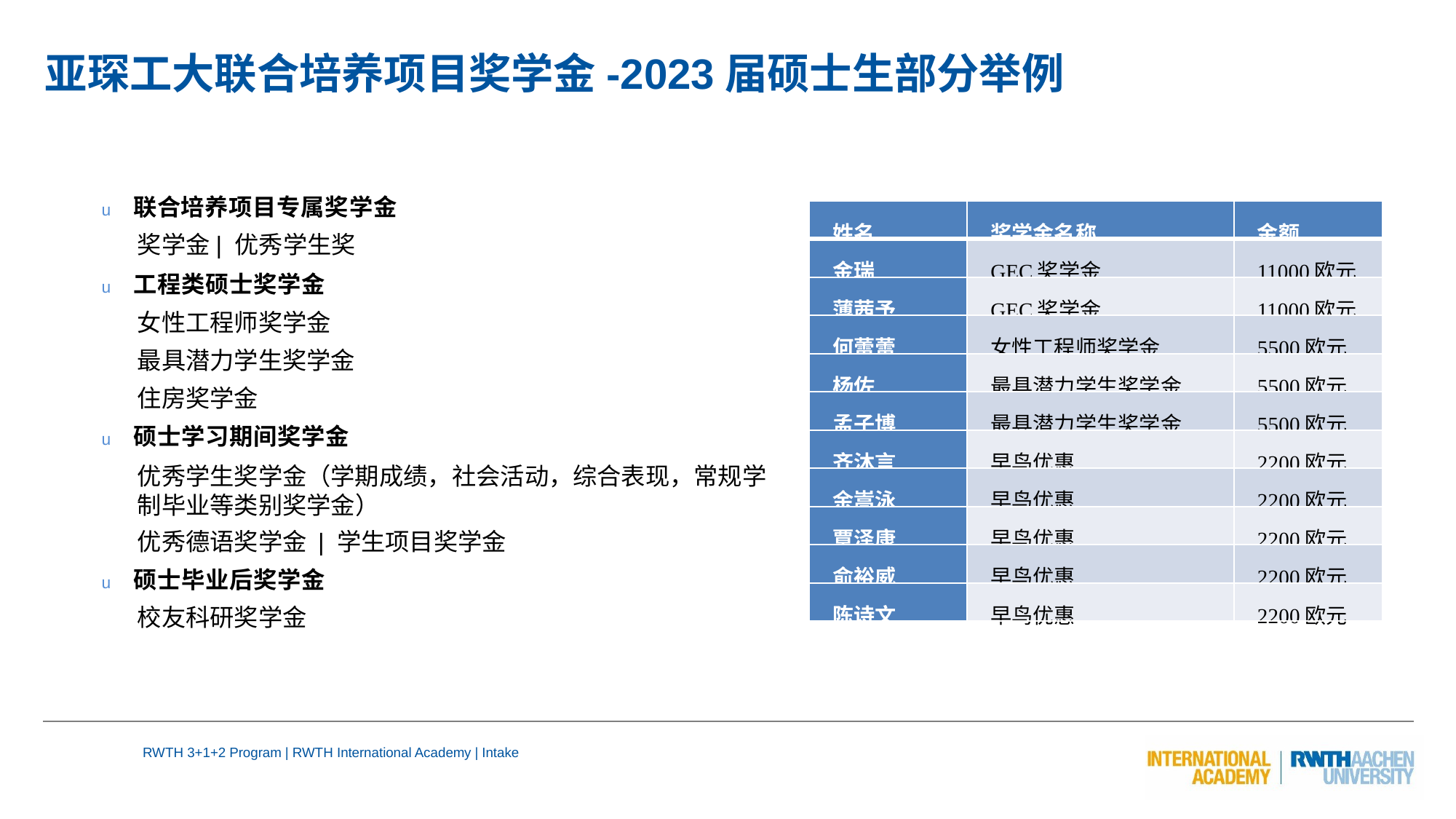

亚琛工大联合培养项目奖学金-2023届硕士生部分举例
u 联合培养项目专属奖学金
奖学金| 优秀学生奖
u 工程类硕士奖学金
女性工程师奖学金
最具潜力学生奖学金
住房奖学金
u 硕士学习期间奖学金
优秀学生奖学金（学期成绩，社会活动，综合表现，常规学 制毕业等类别奖学金）
优秀德语奖学金 | 学生项目奖学金
u 硕士毕业后奖学金
校友科研奖学金
| 姓名 | 奖学金名称 | 金额 |
| --- | --- | --- |
| 金瑞 | GEC奖学金 | 11000欧元 |
| 薄茜予 | GEC奖学金 | 11000欧元 |
| 何蕾蕾 | 女性工程师奖学金 | 5500欧元 |
| 杨佐 | 最具潜力学生奖学金 | 5500欧元 |
| 孟子博 | 最具潜力学生奖学金 | 5500欧元 |
| 齐沐言 | 早鸟优惠 | 2200欧元 |
| 余嵩泳 | 早鸟优惠 | 2200欧元 |
| 覃泽康 | 早鸟优惠 | 2200欧元 |
| 俞裕威 | 早鸟优惠 | 2200欧元 |
| 陈诗文 | 早鸟优惠 | 2200欧元 |
19
RWTH 3+1+2 Program | RWTH International Academy | Intake